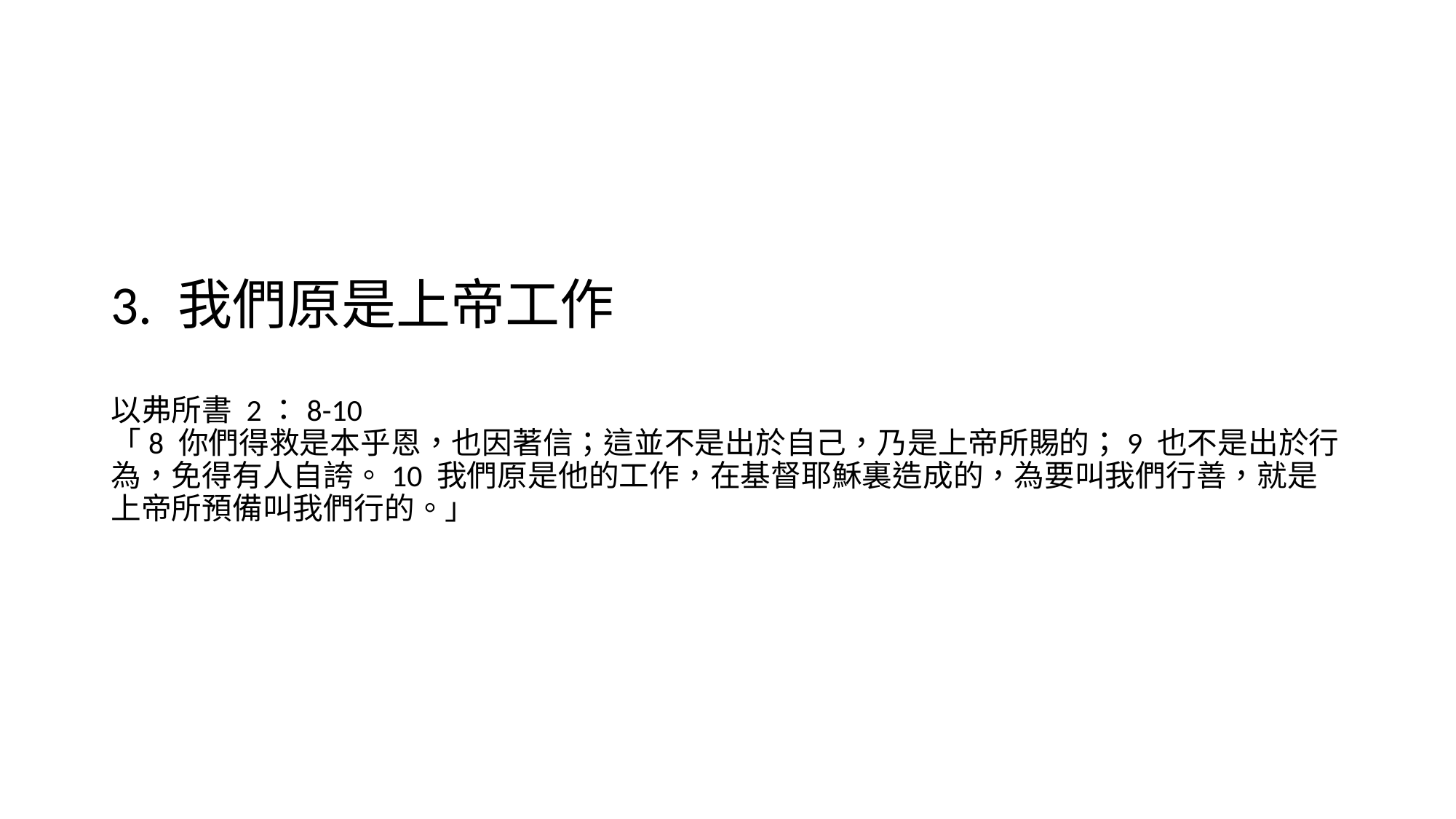

# 3. 我們原是上帝工作 以弗所書 2：8-10 「8 你們得救是本乎恩，也因著信；這並不是出於自己，乃是上帝所賜的；9 也不是出於行為，免得有人自誇。10 我們原是他的工作，在基督耶穌裏造成的，為要叫我們行善，就是上帝所預備叫我們行的。」